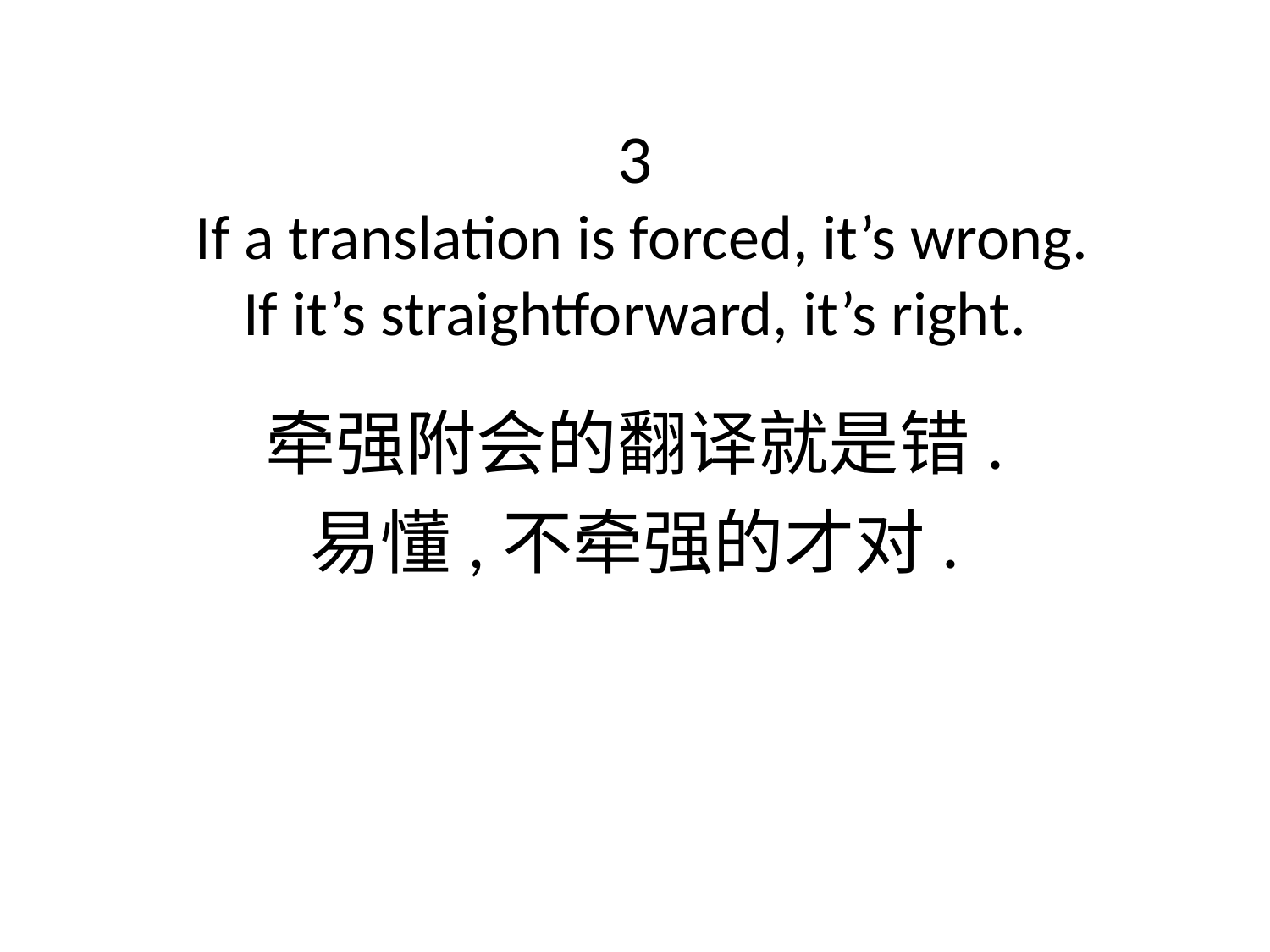

# 3 If a translation is forced, it’s wrong. If it’s straightforward, it’s right.
牵强附会的翻译就是错.
易懂,不牵强的才对.